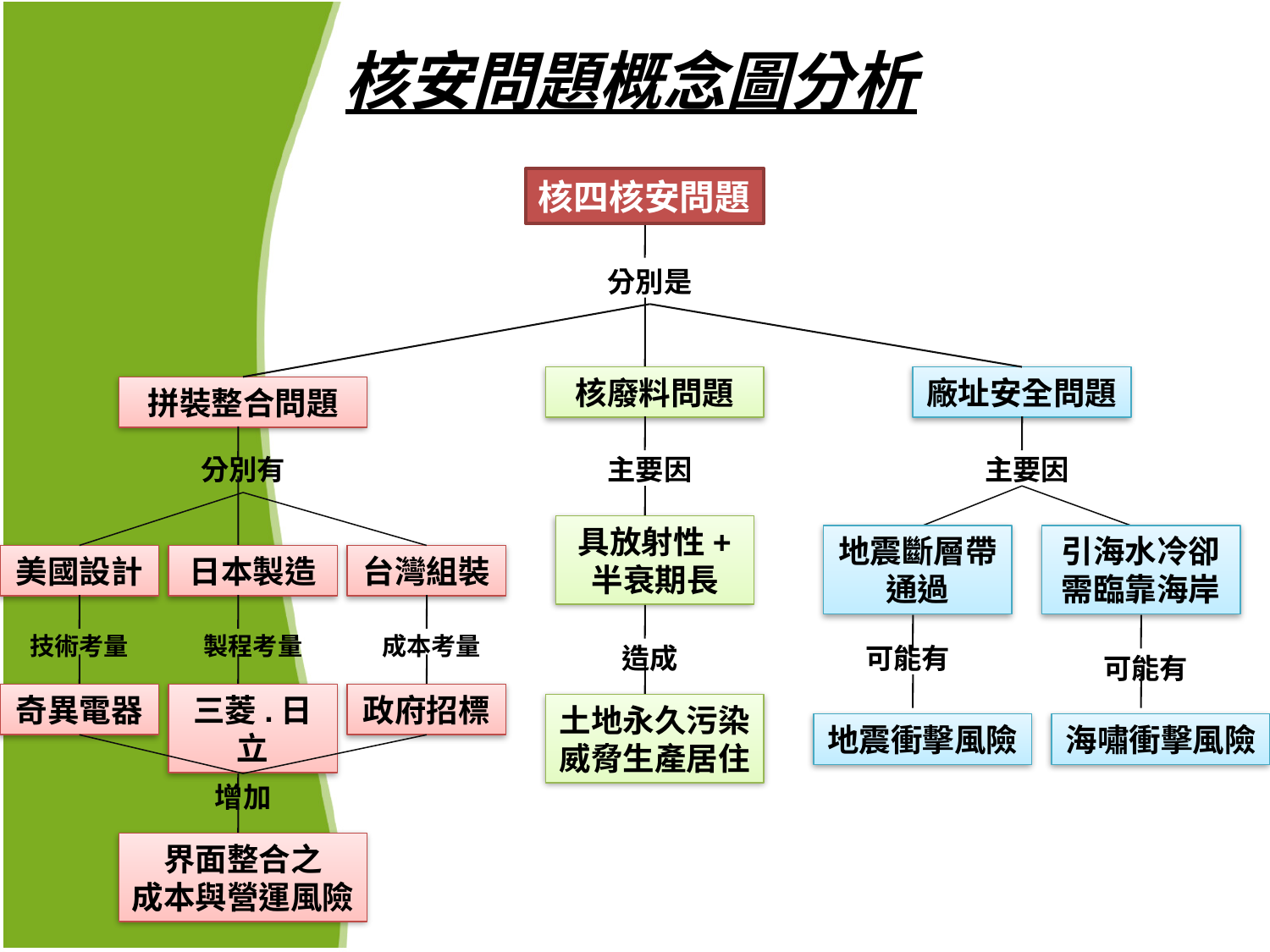

# 核安問題概念圖分析
核四核安問題
分別是
核廢料問題
廠址安全問題
拼裝整合問題
分別有
主要因
主要因
具放射性+
半衰期長
地震斷層帶
通過
引海水冷卻需臨靠海岸
美國設計
日本製造
台灣組裝
技術考量
製程考量
成本考量
造成
可能有
可能有
奇異電器
三菱.日立
政府招標
土地永久污染
威脅生產居住
地震衝擊風險
海嘯衝擊風險
增加
界面整合之
成本與營運風險